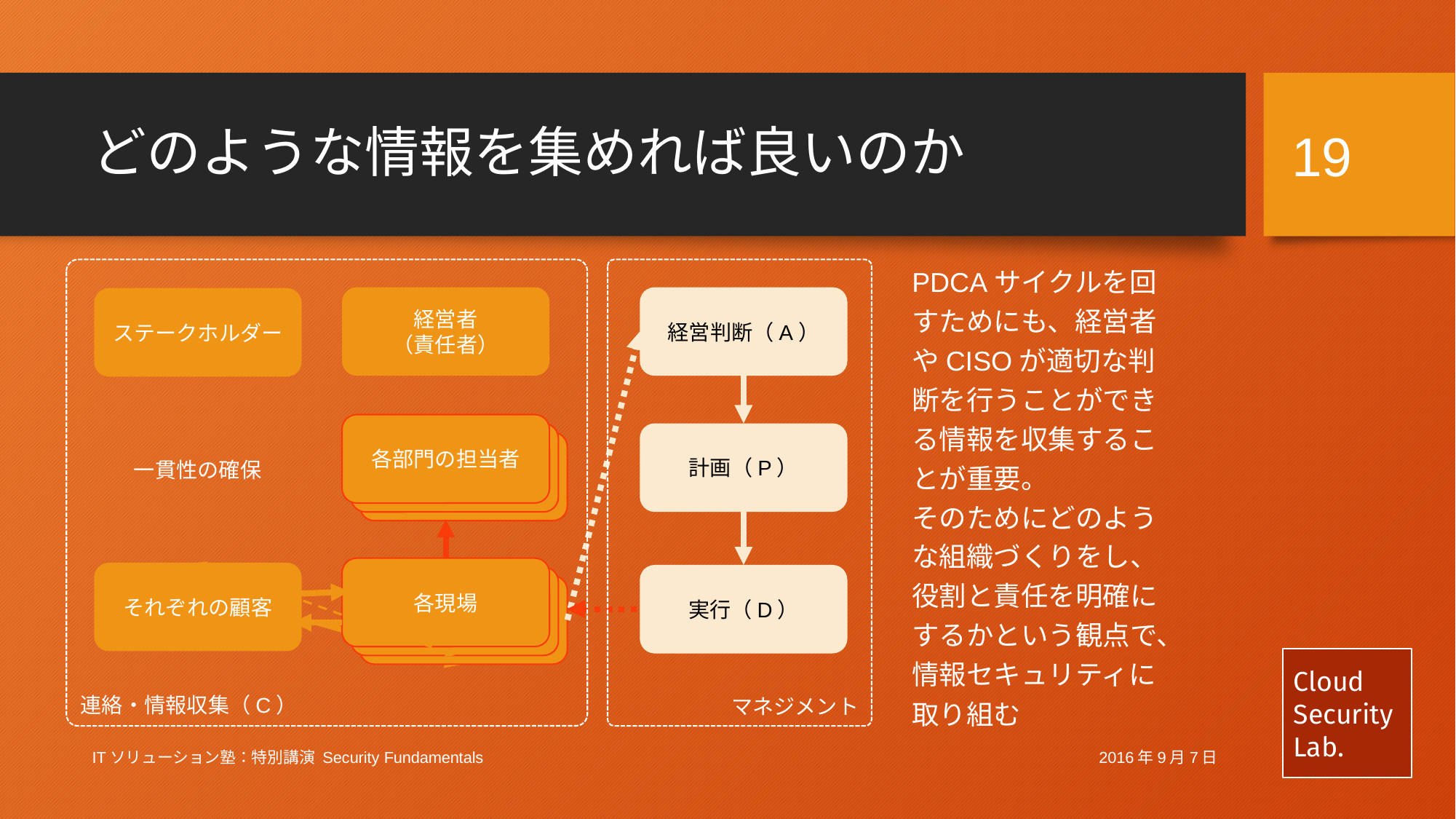

19
# どのような情報を集めれば良いのか
PDCAサイクルを回すためにも、経営者やCISOが適切な判断を行うことができる情報を収集することが重要。
そのためにどのような組織づくりをし、役割と責任を明確にするかという観点で、情報セキュリティに取り組む
連絡・情報収集（C）
マネジメント
経営者
（責任者）
経営判断（A）
ステークホルダー
各部門の担当者
計画（P）
各部門の担当者
各部門の担当者
一貫性の確保
各現場
それぞれの顧客
実行（D）
各部門の担当者
各部門の担当者
2016年9月7日
ITソリューション塾：特別講演 Security Fundamentals